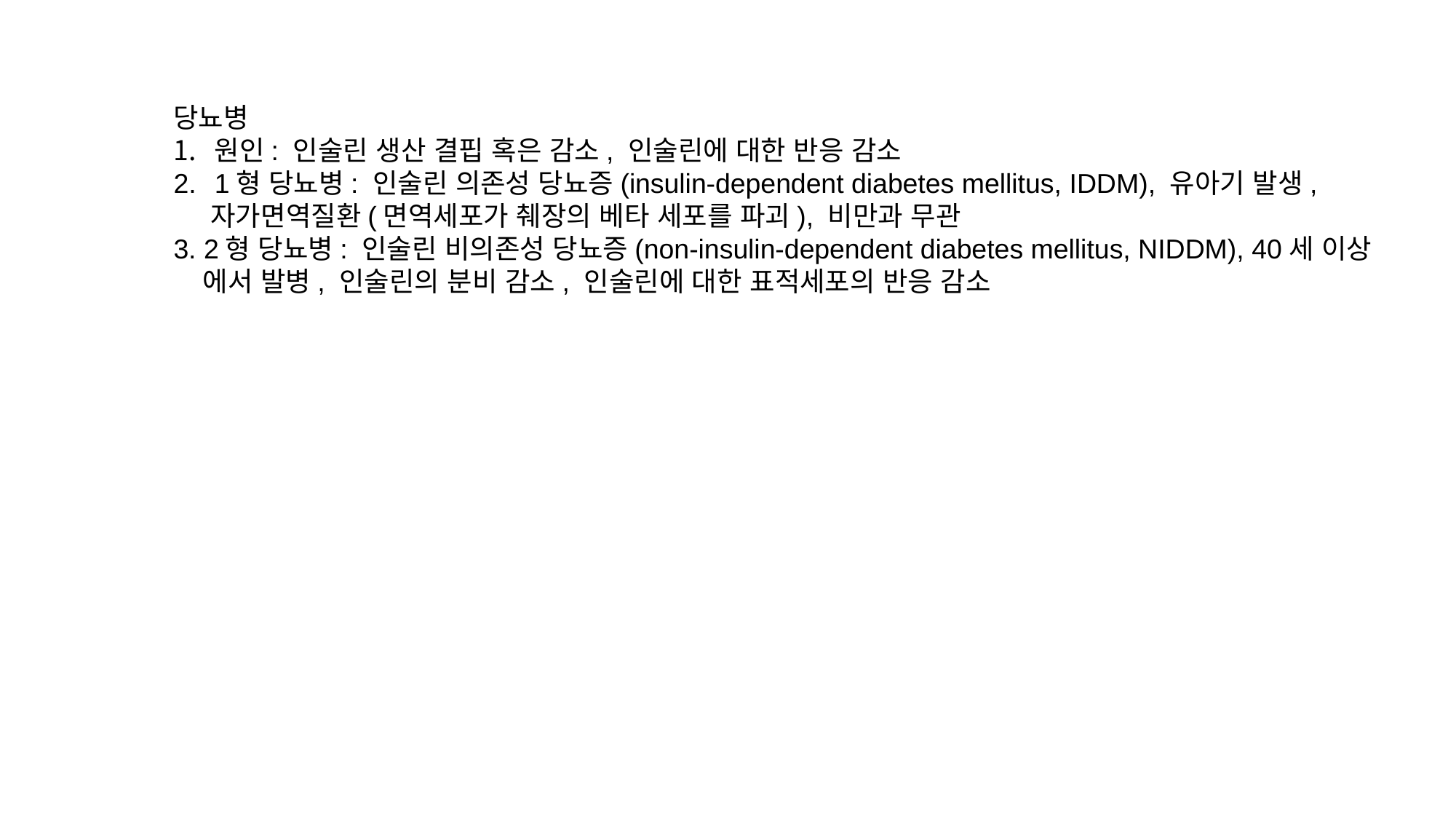

당뇨병
원인: 인술린 생산 결핍 혹은 감소, 인술린에 대한 반응 감소
1형 당뇨병: 인술린 의존성 당뇨증(insulin-dependent diabetes mellitus, IDDM), 유아기 발생,
    자가면역질환(면역세포가 췌장의 베타 세포를 파괴), 비만과 무관
3. 2형 당뇨병: 인술린 비의존성 당뇨증(non-insulin-dependent diabetes mellitus, NIDDM), 40세 이상
   에서 발병, 인술린의 분비 감소, 인술린에 대한 표적세포의 반응 감소